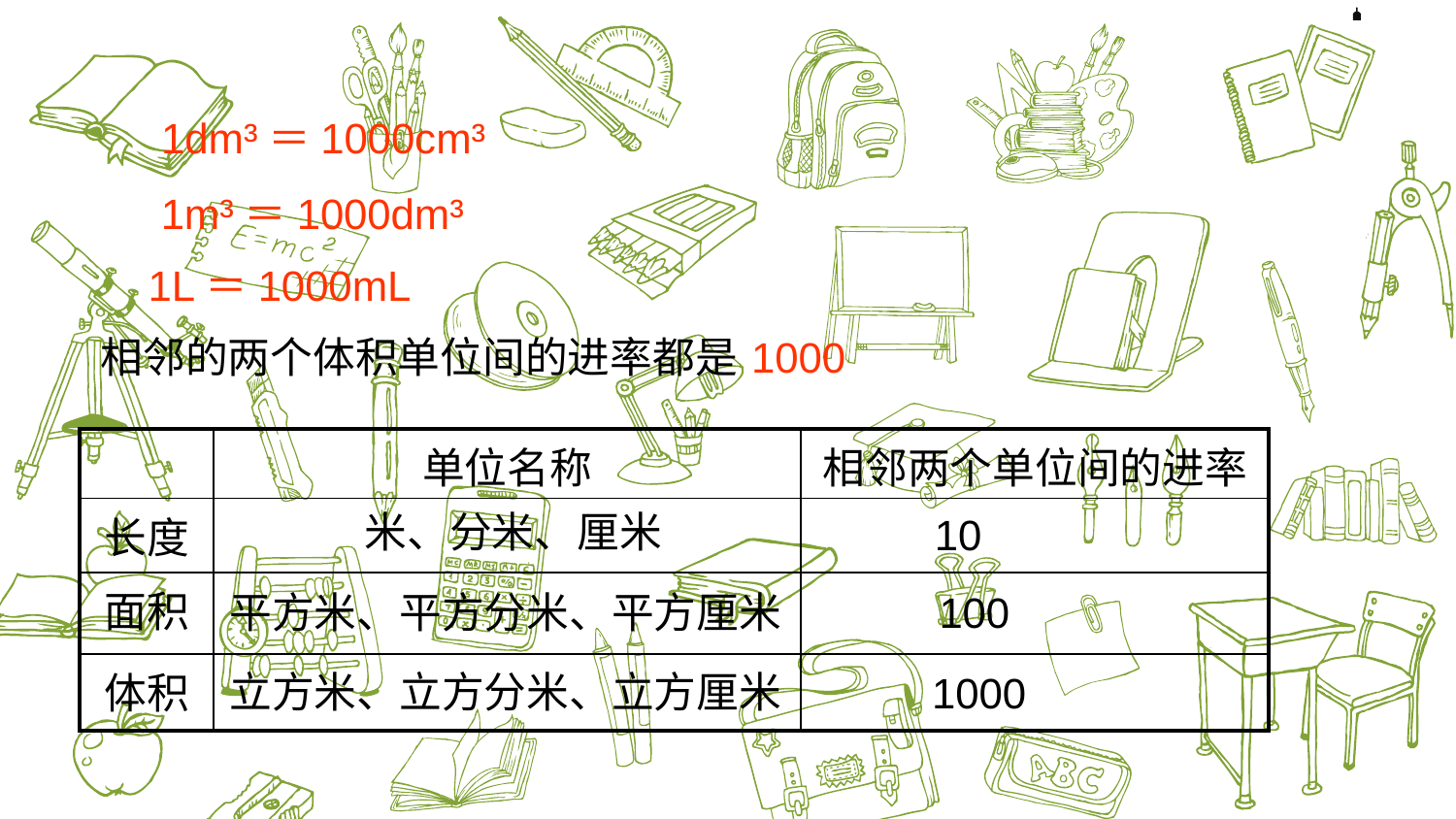

1dm³＝1000cm³
1m³＝1000dm³
1L＝1000mL
1000
相邻的两个体积单位间的进率都是
|  | 单位名称 | 相邻两个单位间的进率 |
| --- | --- | --- |
| 长度 |  |  |
| 面积 |  |  |
| 体积 |  |  |

米、分米、厘米
10
平方米、平方分米、平方厘米
100
立方米、立方分米、立方厘米
1000